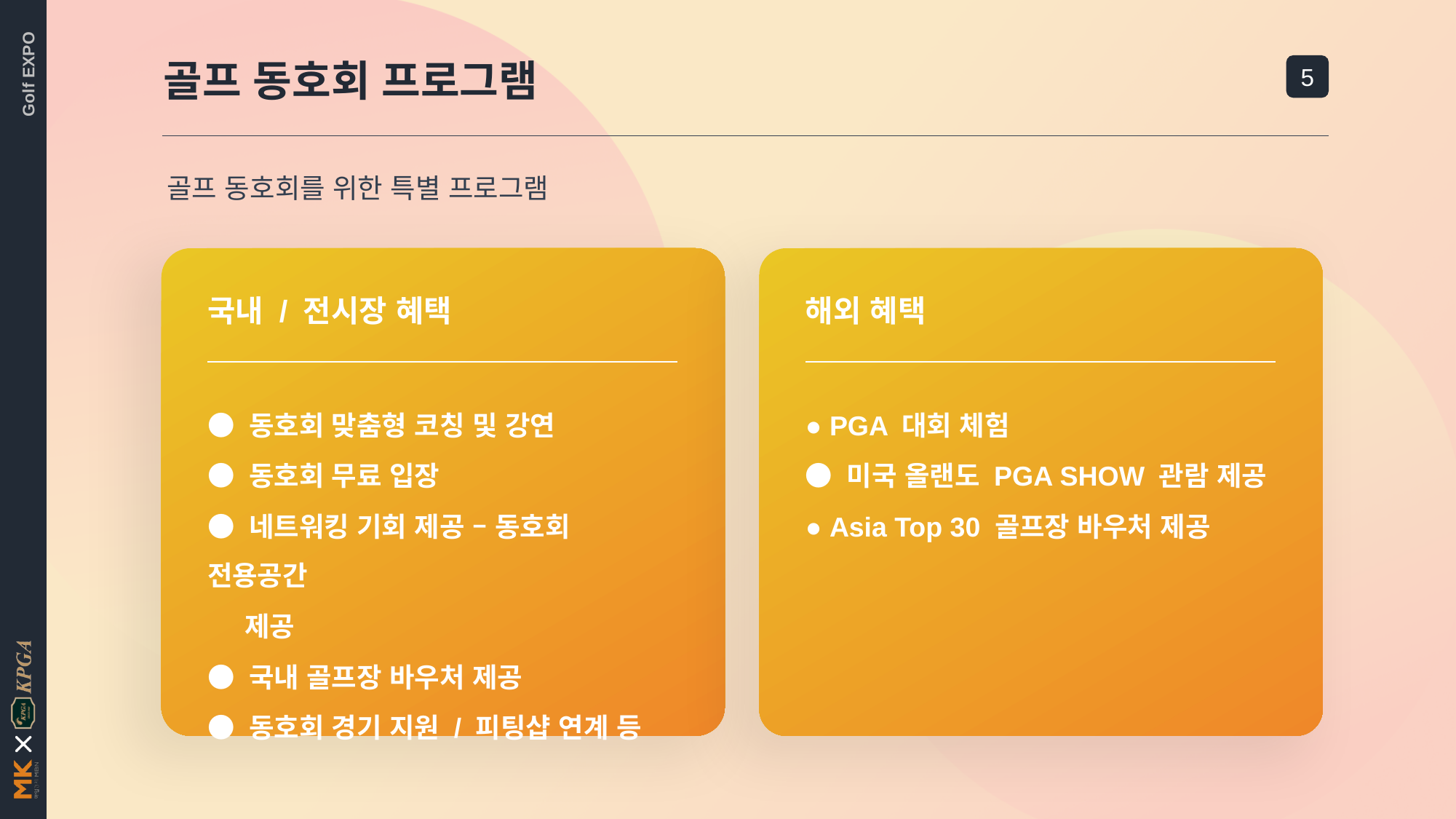

골프 동호회 프로그램
5
골프 동호회를 위한 특별 프로그램

국내 / 전시장 혜택
해외 혜택
● 동호회 맞춤형 코칭 및 강연
● 동호회 무료 입장
● 네트워킹 기회 제공 – 동호회 전용공간
    제공
● 국내 골프장 바우처 제공
● 동호회 경기 지원 / 피팅샵 연계 등
● PGA 대회 체험
● 미국 올랜도 PGA SHOW 관람 제공
● Asia Top 30 골프장 바우처 제공